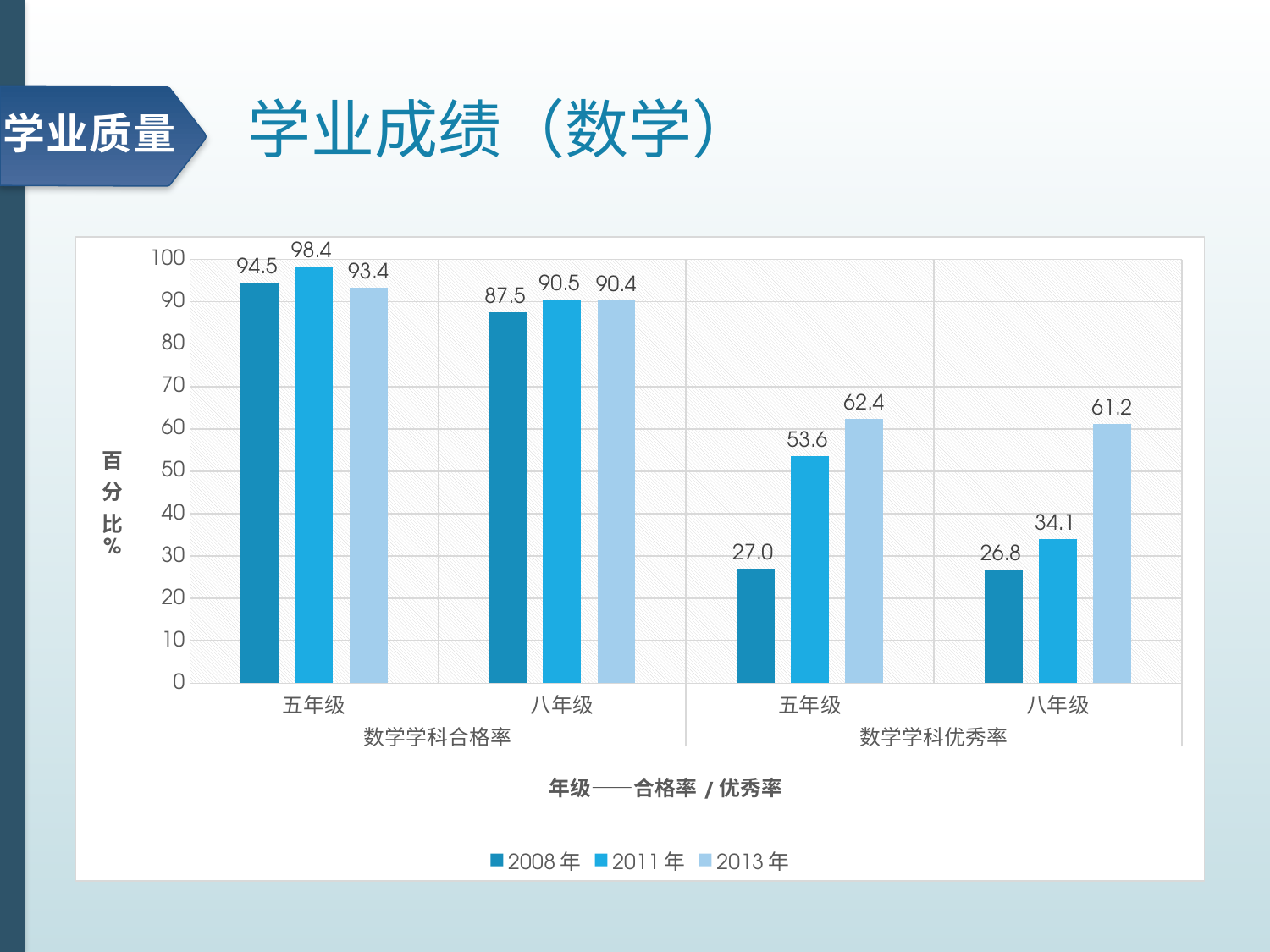

# 学业成绩（数学）
学业质量

### Chart

| Category | 2008年 | 2011年 | 2013年 |
|---|---|---|---|
| 五年级 | 94.5 | 98.4 | 93.4 |
| 八年级 | 87.5 | 90.5 | 90.4 |
| 五年级 | 27.0 | 53.6 | 62.4 |
| 八年级 | 26.8 | 34.1 | 61.2 |